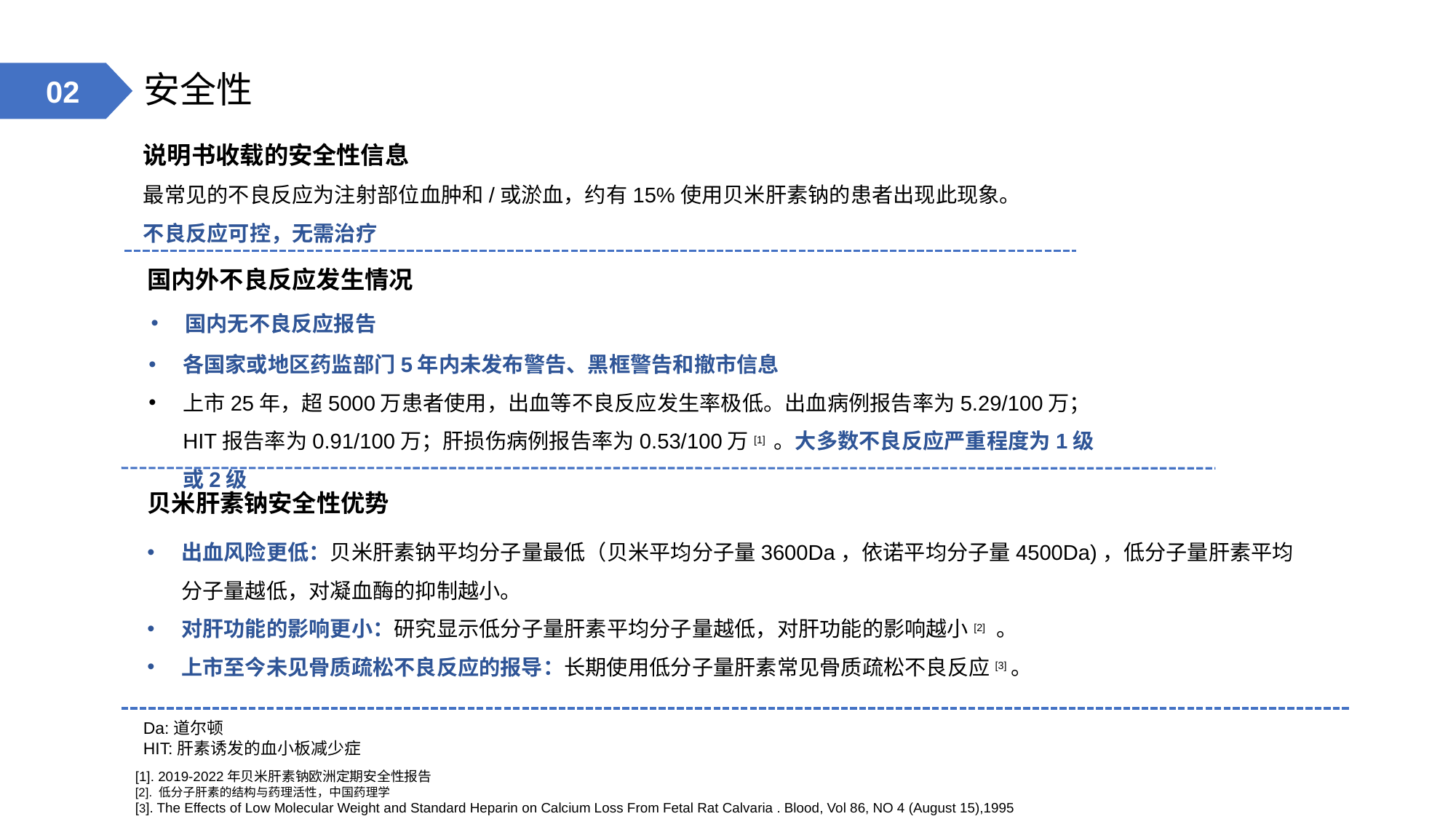

# 安全性
02
说明书收载的安全性信息
最常见的不良反应为注射部位血肿和/或淤血，约有15%使用贝米肝素钠的患者出现此现象。
不良反应可控，无需治疗

国内外不良反应发生情况
国内无不良反应报告
各国家或地区药监部门5年内未发布警告、黑框警告和撤市信息
上市25年，超5000万患者使用，出血等不良反应发生率极低。出血病例报告率为5.29/100万；HIT报告率为0.91/100万；肝损伤病例报告率为0.53/100万[1] 。大多数不良反应严重程度为1级或2级

贝米肝素钠安全性优势
出血风险更低：贝米肝素钠平均分子量最低（贝米平均分子量3600Da，依诺平均分子量4500Da)，低分子量肝素平均分子量越低，对凝血酶的抑制越小。
对肝功能的影响更小：研究显示低分子量肝素平均分子量越低，对肝功能的影响越小[2] 。
上市至今未见骨质疏松不良反应的报导：长期使用低分子量肝素常见骨质疏松不良反应[3]。
Da:道尔顿
HIT:肝素诱发的血小板减少症
[1]. 2019-2022年贝米肝素钠欧洲定期安全性报告
[2]. 低分子肝素的结构与药理活性，中国药理学
[3]. The Effects of Low Molecular Weight and Standard Heparin on Calcium Loss From Fetal Rat Calvaria . Blood, Vol 86, NO 4 (August 15),1995